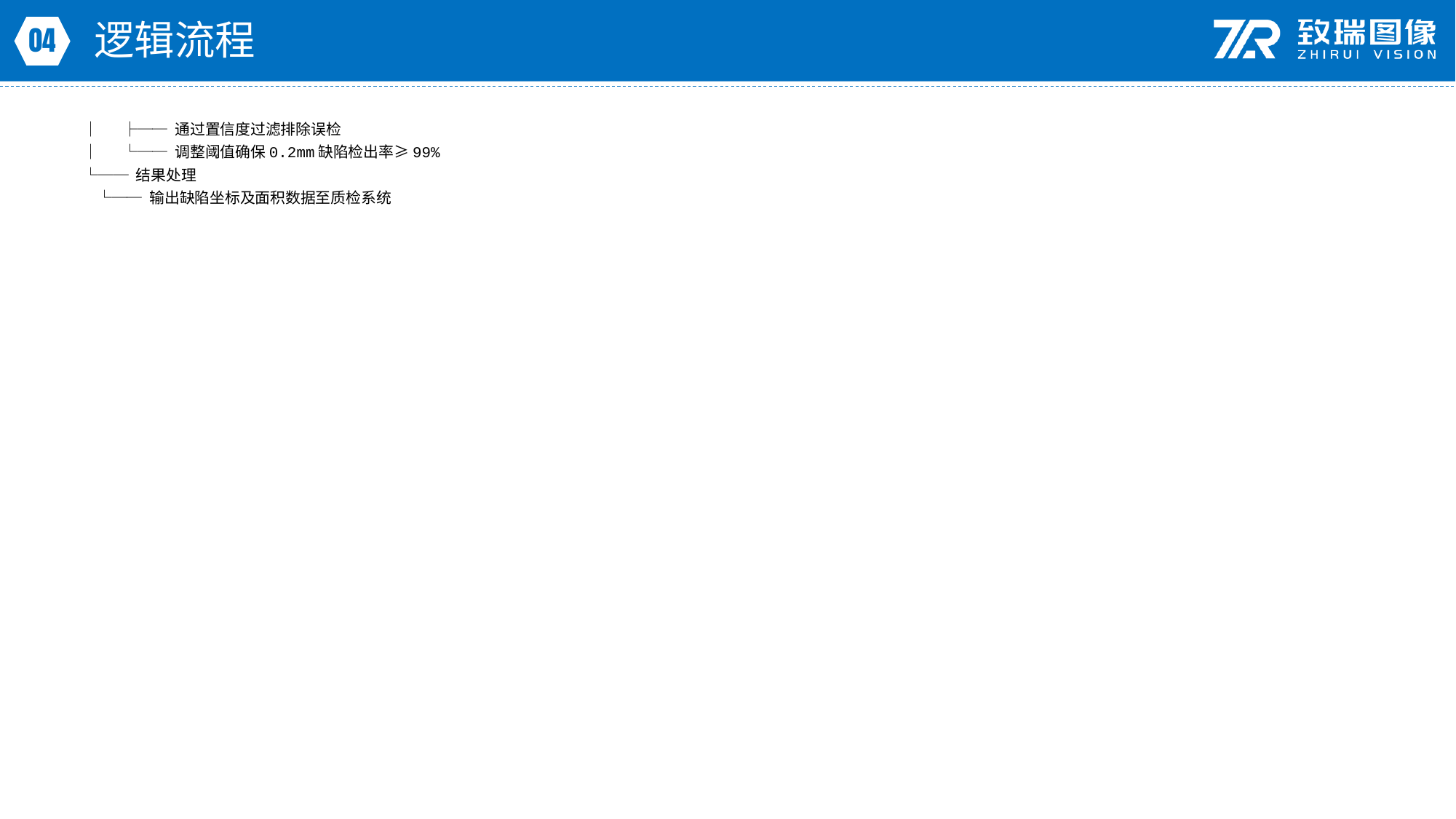

逻辑流程
04

│       ├── 通过置信度过滤排除误检
│       └── 调整阈值确保0.2mm缺陷检出率≥99%
└── 结果处理
    └── 输出缺陷坐标及面积数据至质检系统